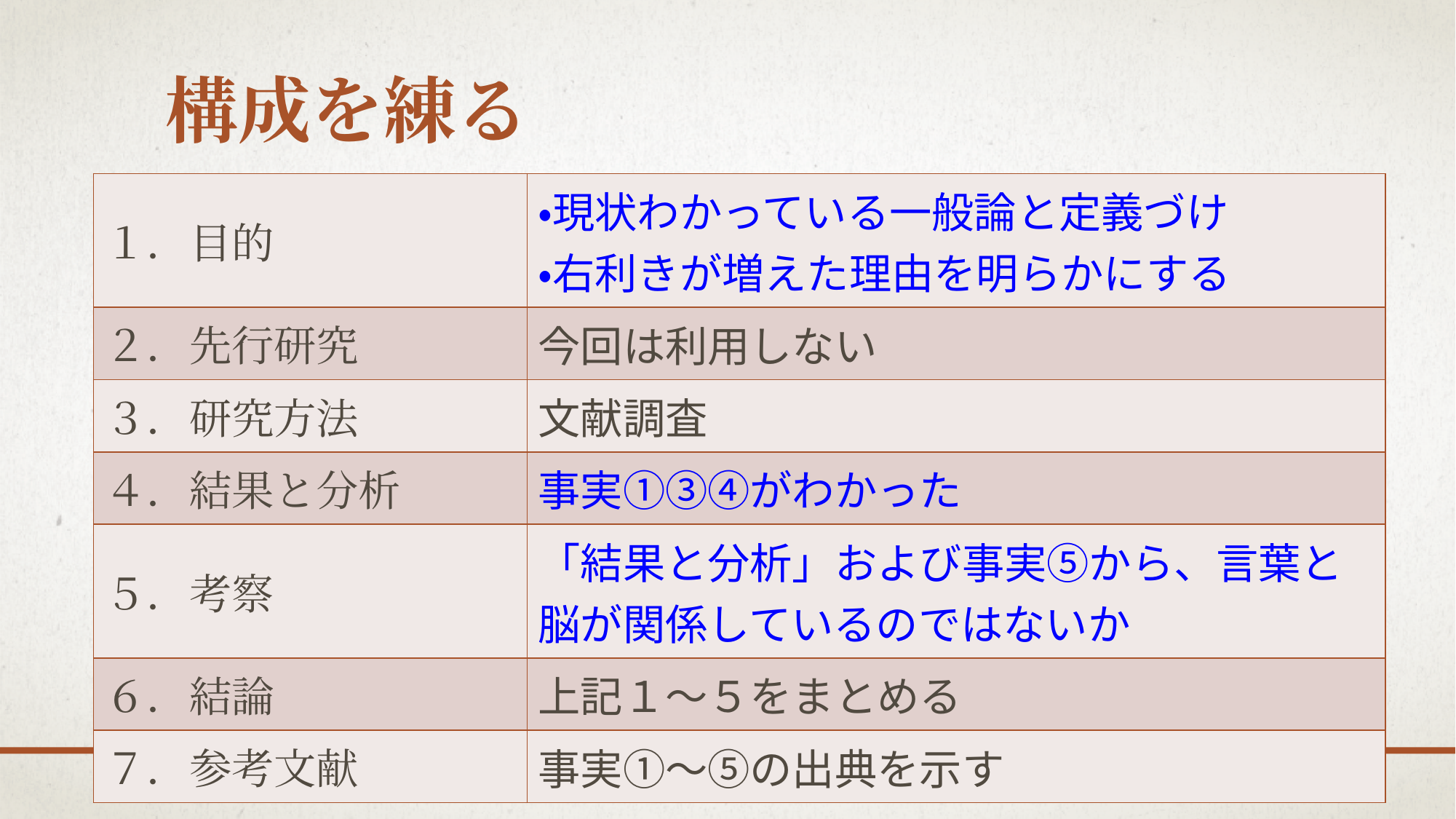

# 構成を練る
| １．目的 | ・現状わかっている一般論と定義づけ ・右利きが増えた理由を明らかにする |
| --- | --- |
| ２．先行研究 | 今回は利用しない |
| ３．研究方法 | 文献調査 |
| ４．結果と分析 | 事実①③④がわかった |
| ５．考察 | 「結果と分析」および事実⑤から、言葉と脳が関係しているのではないか |
| ６．結論 | 上記１～５をまとめる |
| ７．参考文献 | 事実①～⑤の出典を示す |
| １．目的 |  |
| --- | --- |
| ２．先行研究 |  |
| ３．研究方法 |  |
| ４．結果と分析 |  |
| ５．考察 |  |
| ６．結論 |  |
| ７．参考文献 |  |